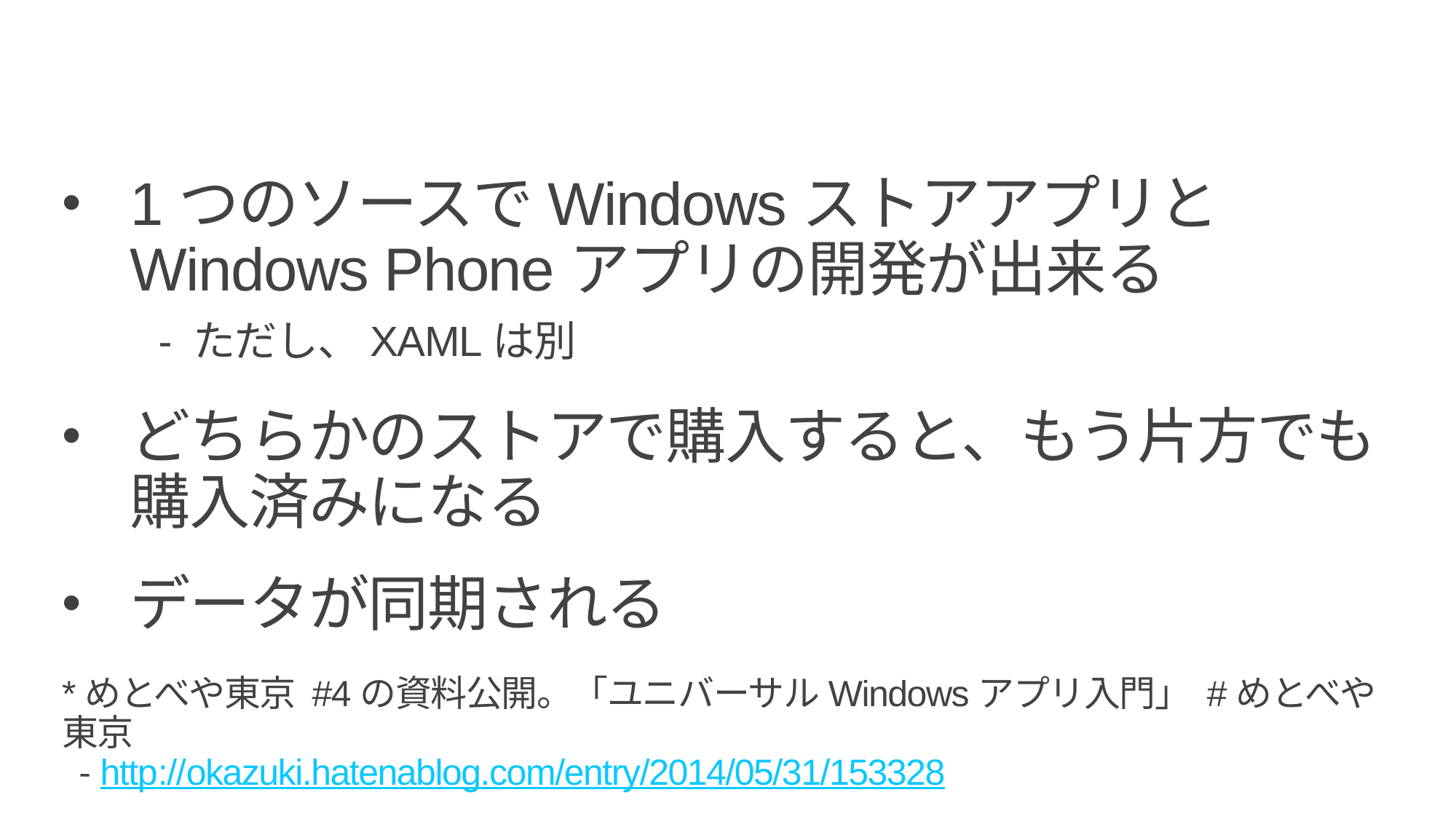

#
1つのソースでWindowsストアアプリとWindows Phoneアプリの開発が出来る
 - ただし、XAMLは別
どちらかのストアで購入すると、もう片方でも購入済みになる
データが同期される
*めとべや東京 #4の資料公開。「ユニバーサルWindowsアプリ入門」 #めとべや東京
 - http://okazuki.hatenablog.com/entry/2014/05/31/153328